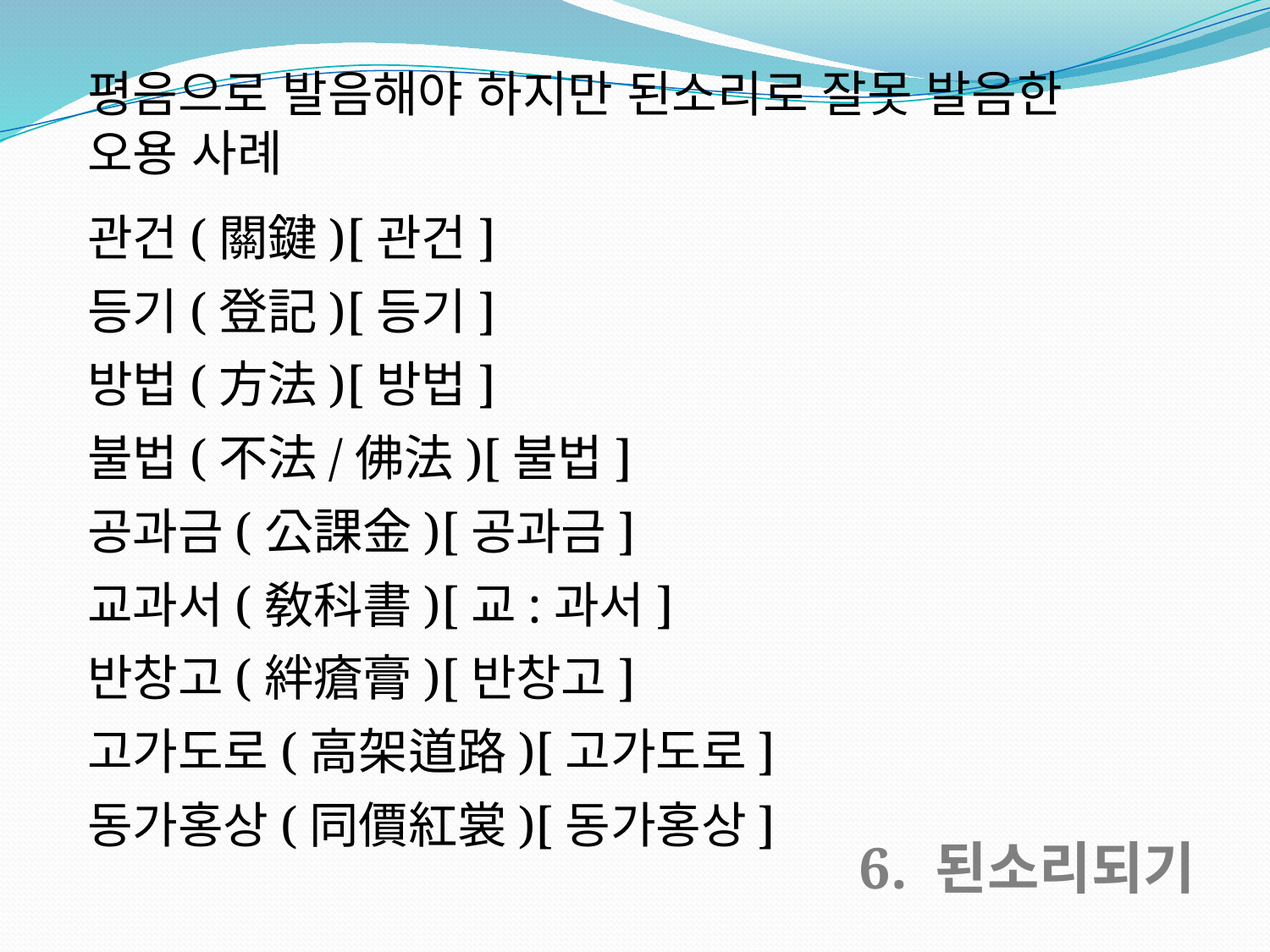

평음으로 발음해야 하지만 된소리로 잘못 발음한
오용 사례
관건(關鍵)[관건]
등기(登記)[등기]
방법(方法)[방법]
불법(不法/佛法)[불법]
공과금(公課金)[공과금]
교과서(敎科書)[교:과서]
반창고(絆瘡膏)[반창고]
고가도로(高架道路)[고가도로]
동가홍상(同價紅裳)[동가홍상]

6. 된소리되기